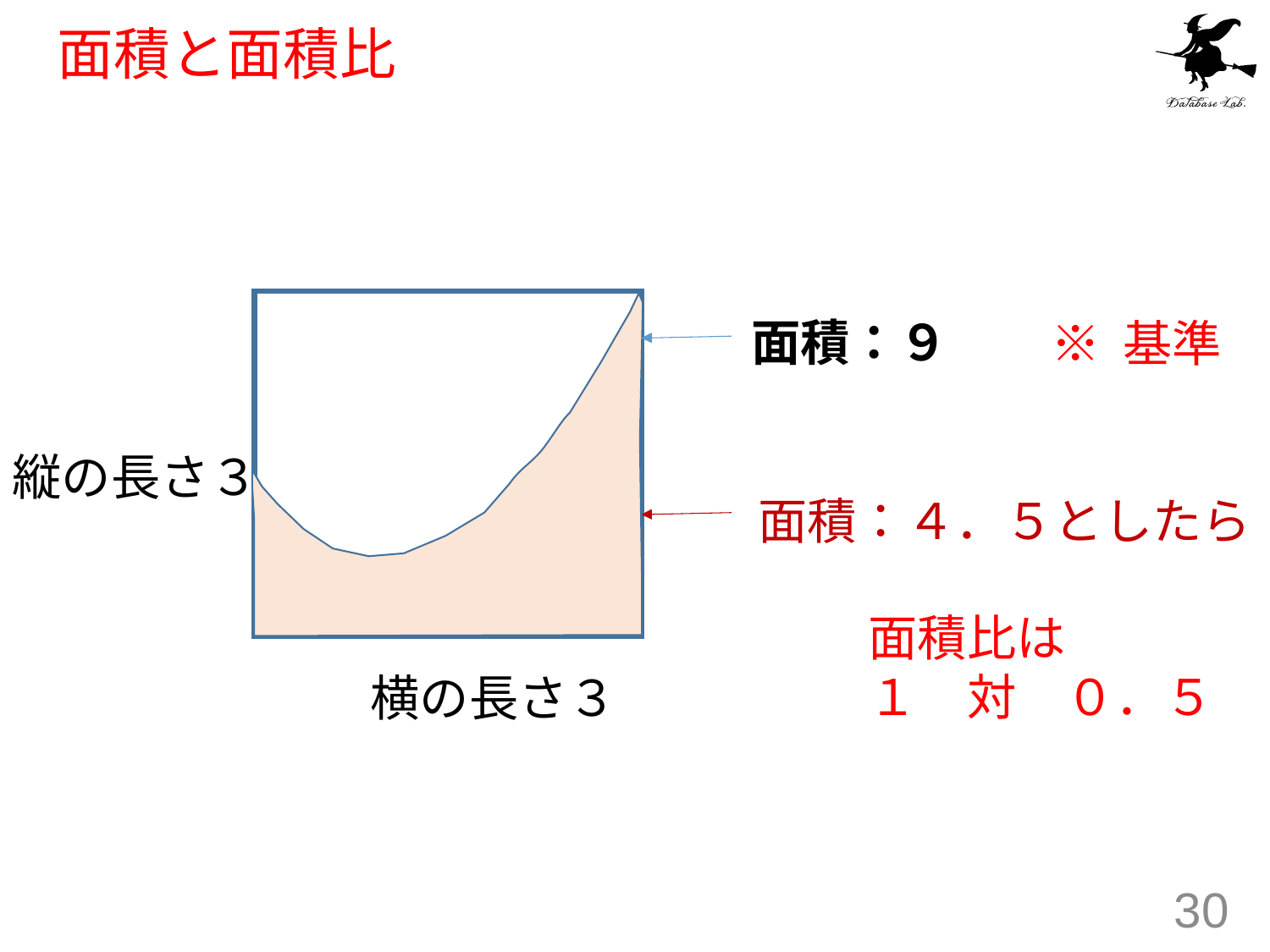

# 面積と面積比

面積：９
※ 基準
縦の長さ３
面積：４．５としたら
面積比は
１　対　０．５
横の長さ３
30